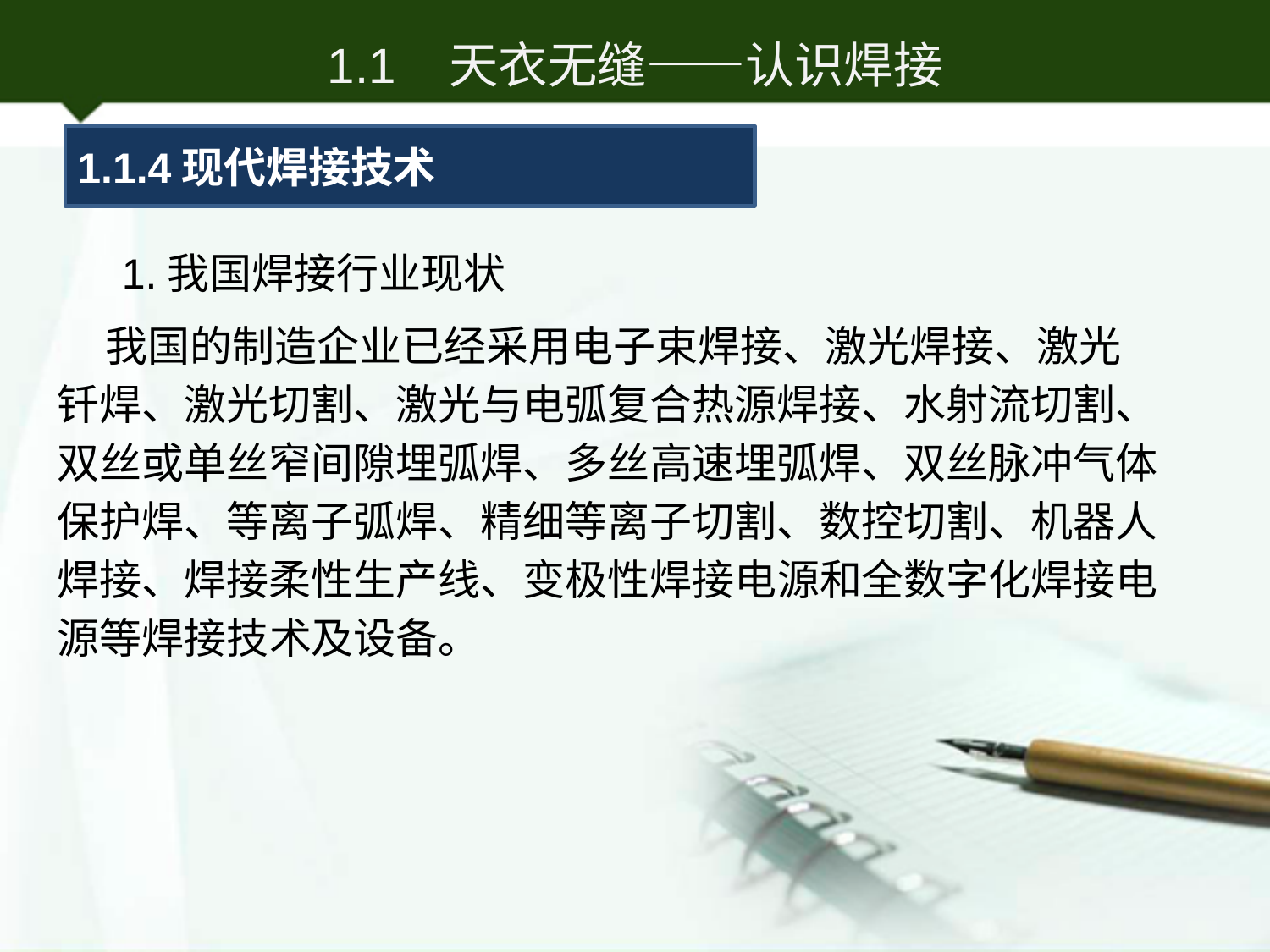

# 1.1   天衣无缝——认识焊接
1.1.4现代焊接技术
1.我国焊接行业现状
    我国的制造企业已经采用电子束焊接、激光焊接、激光钎焊、激光切割、激光与电弧复合热源焊接、水射流切割、双丝或单丝窄间隙埋弧焊、多丝高速埋弧焊、双丝脉冲气体保护焊、等离子弧焊、精细等离子切割、数控切割、机器人焊接、焊接柔性生产线、变极性焊接电源和全数字化焊接电源等焊接技术及设备。